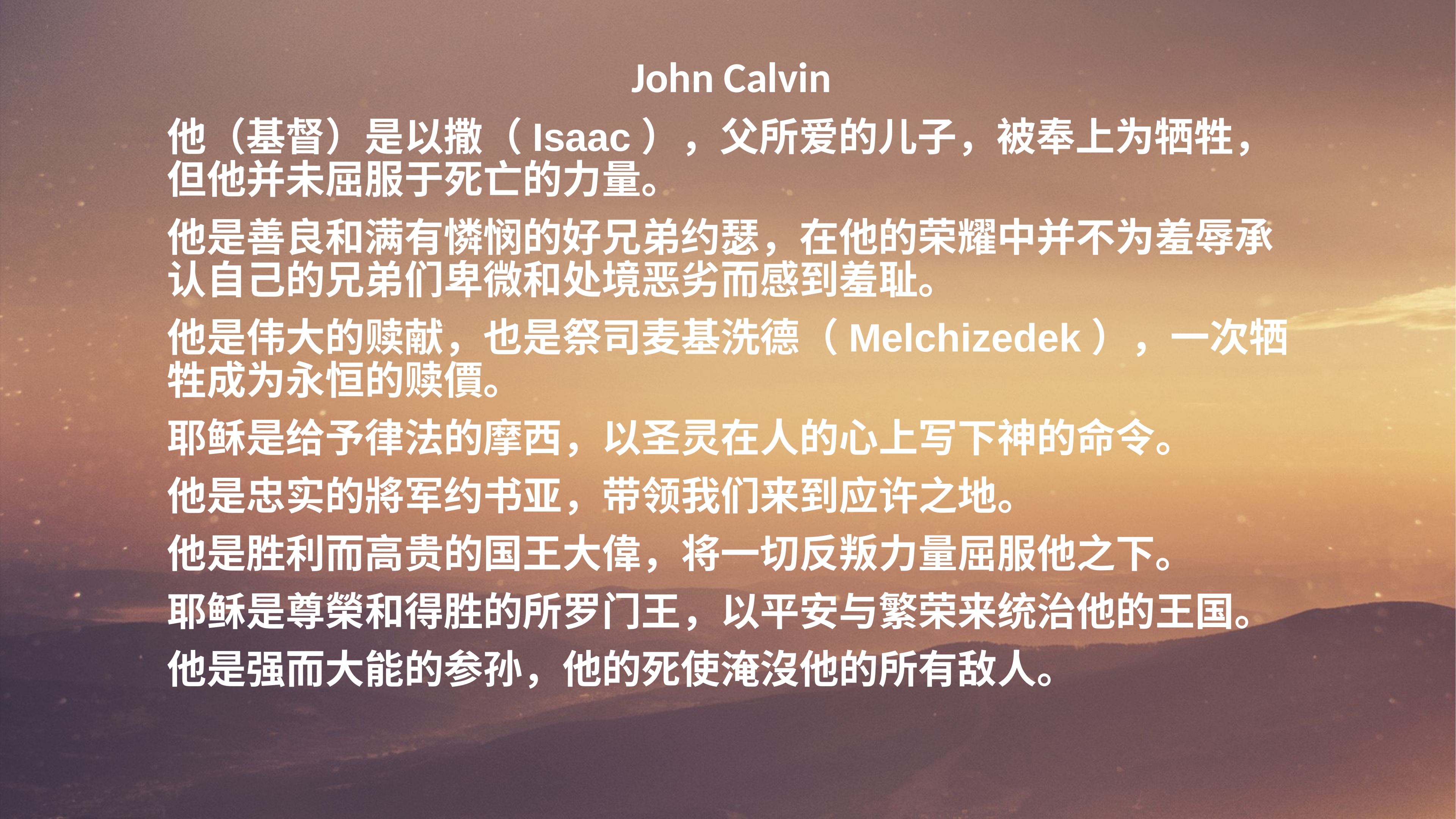

John Calvin
他（基督）是以撒（Isaac），父所爱的儿子，被奉上为牺牲，但他并未屈服于死亡的力量。
他是善良和满有憐悯的好兄弟约瑟，在他的荣耀中并不为羞辱承认自己的兄弟们卑微和处境恶劣而感到羞耻。
他是伟大的赎献，也是祭司麦基洗德（Melchizedek），一次牺牲成为永恒的赎價。
耶稣是给予律法的摩西，以圣灵在人的心上写下神的命令。
他是忠实的將军约书亚，带领我们来到应许之地。
他是胜利而高贵的国王大偉，将一切反叛力量屈服他之下。
耶稣是尊榮和得胜的所罗门王，以平安与繁荣来统治他的王国。
他是强而大能的参孙，他的死使淹沒他的所有敌人。